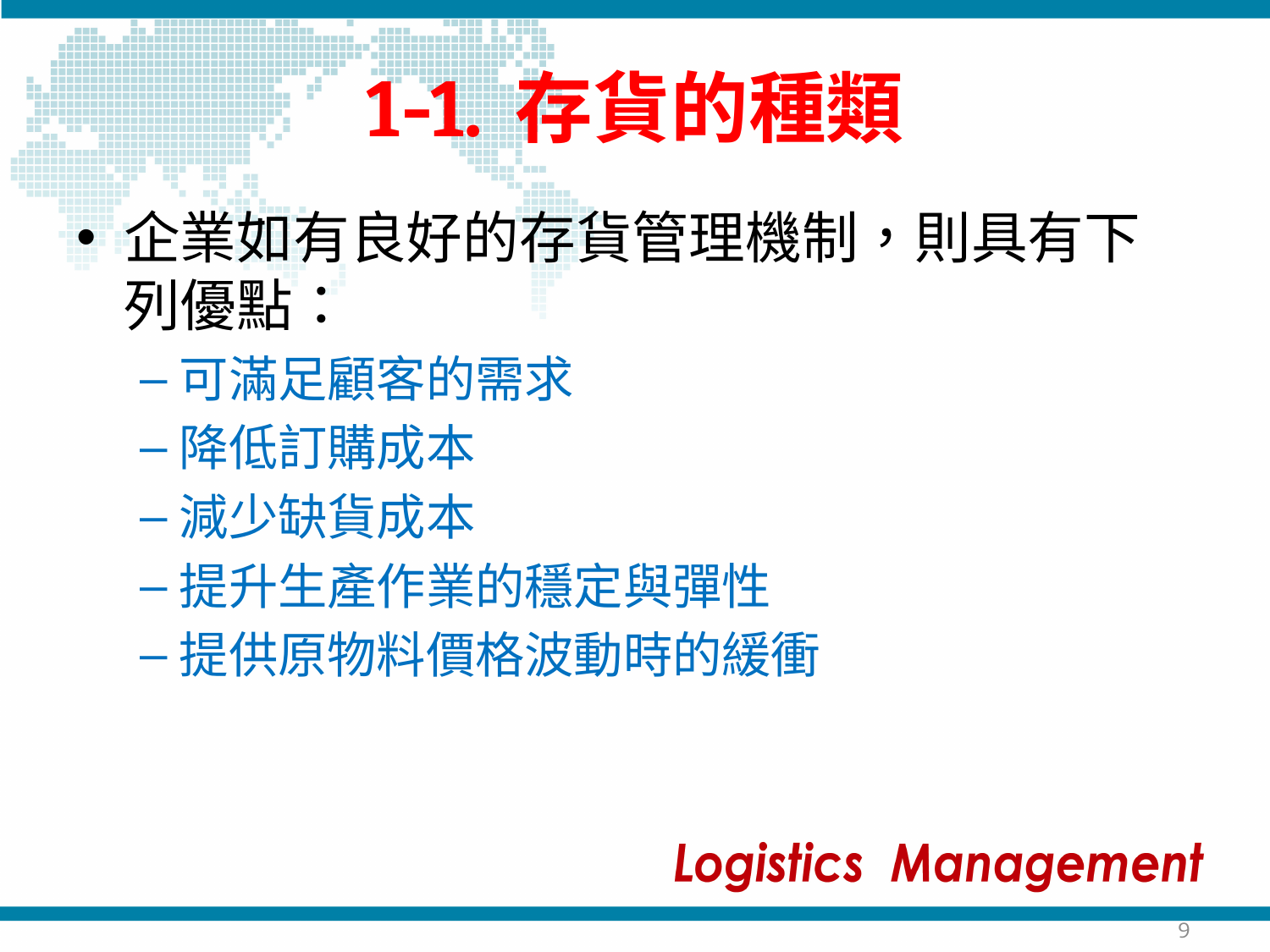

# 1-1. 存貨的種類
企業如有良好的存貨管理機制，則具有下列優點：
可滿足顧客的需求
降低訂購成本
減少缺貨成本
提升生產作業的穩定與彈性
提供原物料價格波動時的緩衝
9